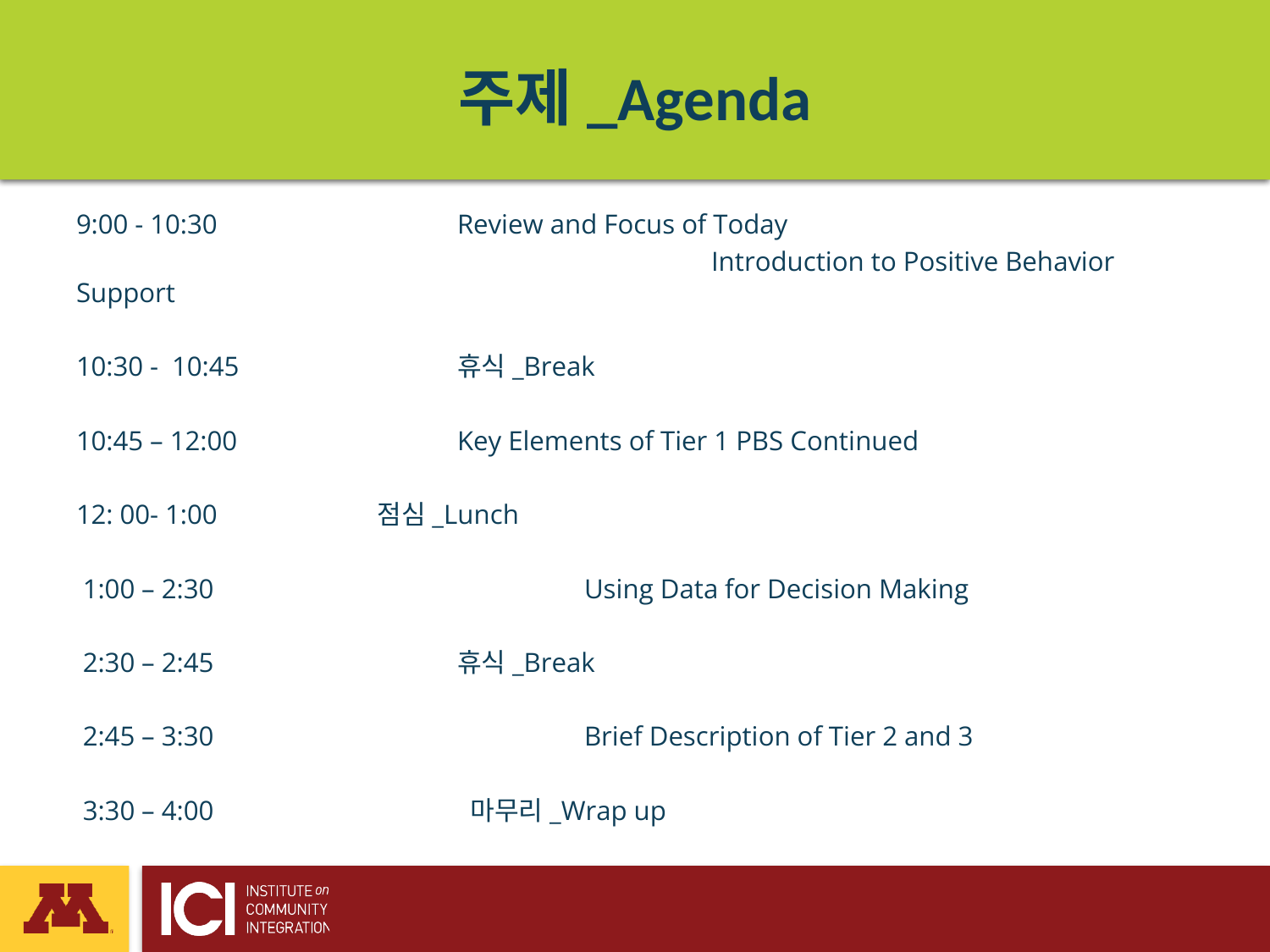

# 주제_Agenda
9:00 - 10:30 		Review and Focus of Today
					Introduction to Positive Behavior Support

10:30 -  10:45		휴식_Break

10:45 – 12:00		Key Elements of Tier 1 PBS Continued

12: 00- 1:00	      점심_Lunch

 1:00 – 2:30			Using Data for Decision Making

 2:30 – 2:45 	 	휴식_Break

 2:45 – 3:30			Brief Description of Tier 2 and 3

 3:30 – 4:00 		 마무리_Wrap up